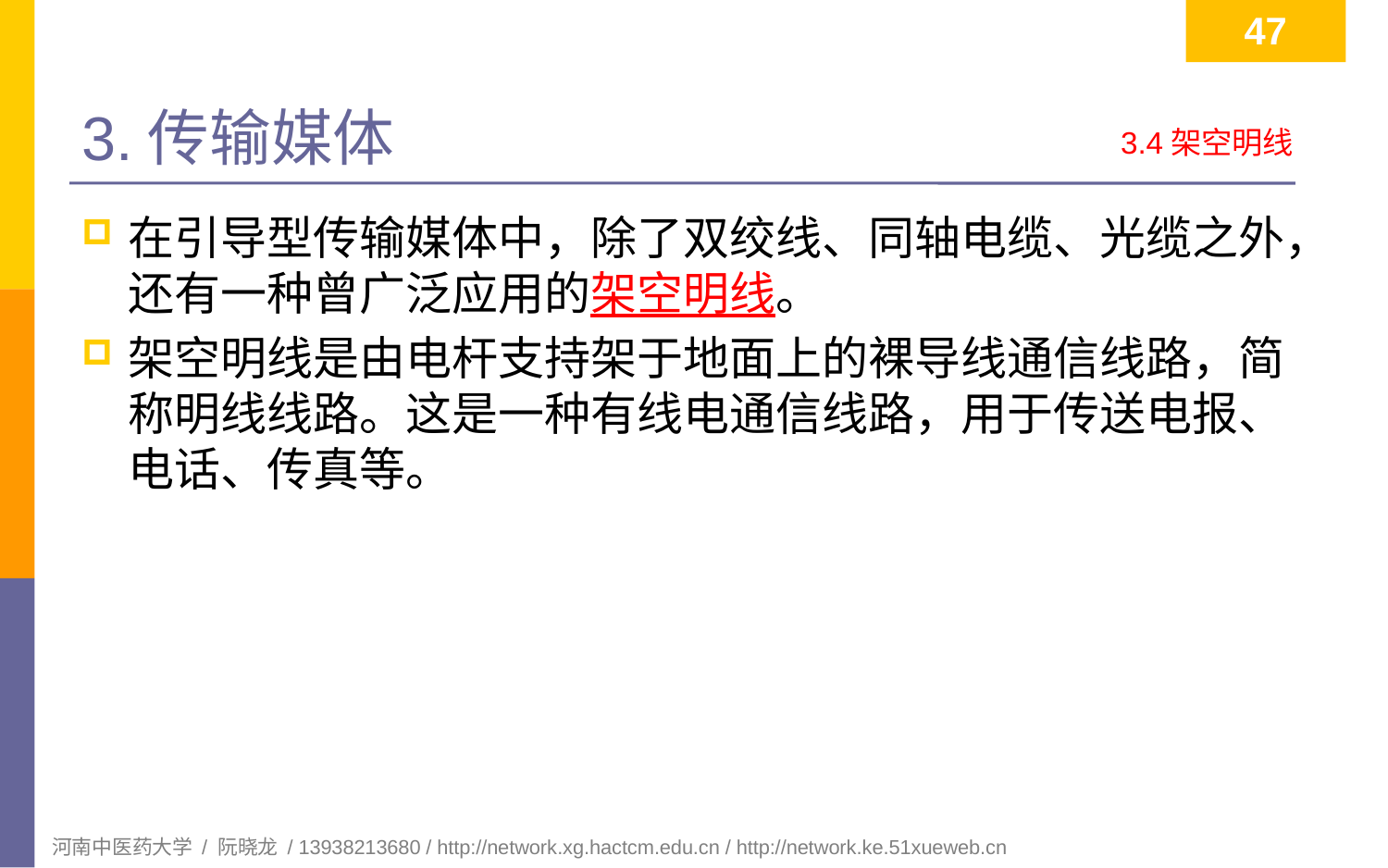

47
# 3.传输媒体
3.4架空明线
在引导型传输媒体中，除了双绞线、同轴电缆、光缆之外，还有一种曾广泛应用的架空明线。
架空明线是由电杆支持架于地面上的裸导线通信线路，简称明线线路。这是一种有线电通信线路，用于传送电报、电话、传真等。